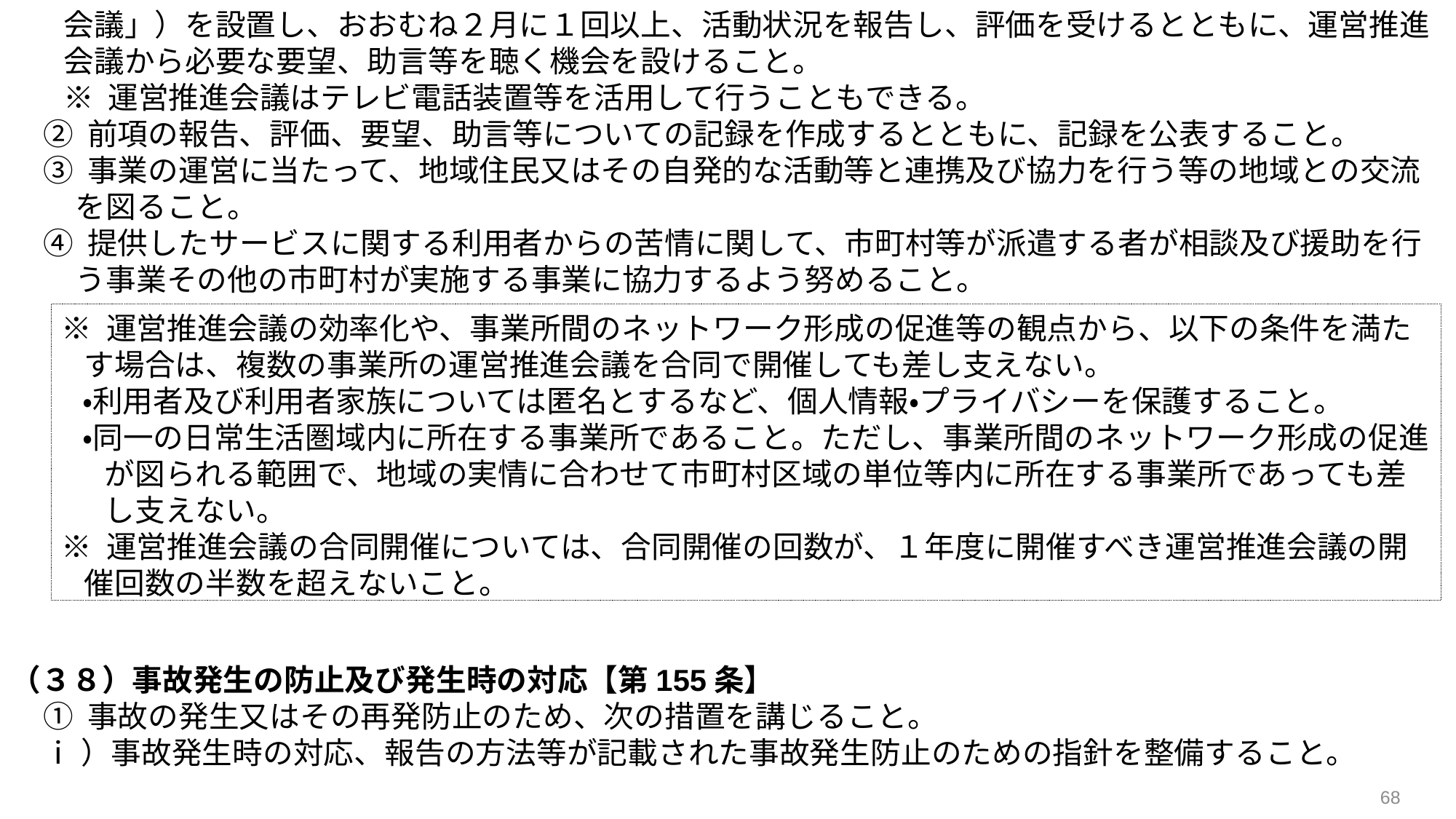

会議」）を設置し、おおむね２月に１回以上、活動状況を報告し、評価を受けるとともに、運営推進会議から必要な要望、助言等を聴く機会を設けること。
※ 運営推進会議はテレビ電話装置等を活用して行うこともできる。
② 前項の報告、評価、要望、助言等についての記録を作成するとともに、記録を公表すること。
③ 事業の運営に当たって、地域住民又はその自発的な活動等と連携及び協力を行う等の地域との交流を図ること。
④ 提供したサービスに関する利用者からの苦情に関して、市町村等が派遣する者が相談及び援助を行う事業その他の市町村が実施する事業に協力するよう努めること。

（３８）事故発生の防止及び発生時の対応【第155条】
① 事故の発生又はその再発防止のため、次の措置を講じること。
ⅰ）事故発生時の対応、報告の方法等が記載された事故発生防止のための指針を整備すること。

※ 運営推進会議の効率化や、事業所間のネットワーク形成の促進等の観点から、以下の条件を満たす場合は、複数の事業所の運営推進会議を合同で開催しても差し支えない。
・利用者及び利用者家族については匿名とするなど、個人情報・プライバシーを保護すること。
・同一の日常生活圏域内に所在する事業所であること。ただし、事業所間のネットワーク形成の促進が図られる範囲で、地域の実情に合わせて市町村区域の単位等内に所在する事業所であっても差し支えない。
※ 運営推進会議の合同開催については、合同開催の回数が、１年度に開催すべき運営推進会議の開催回数の半数を超えないこと。
68